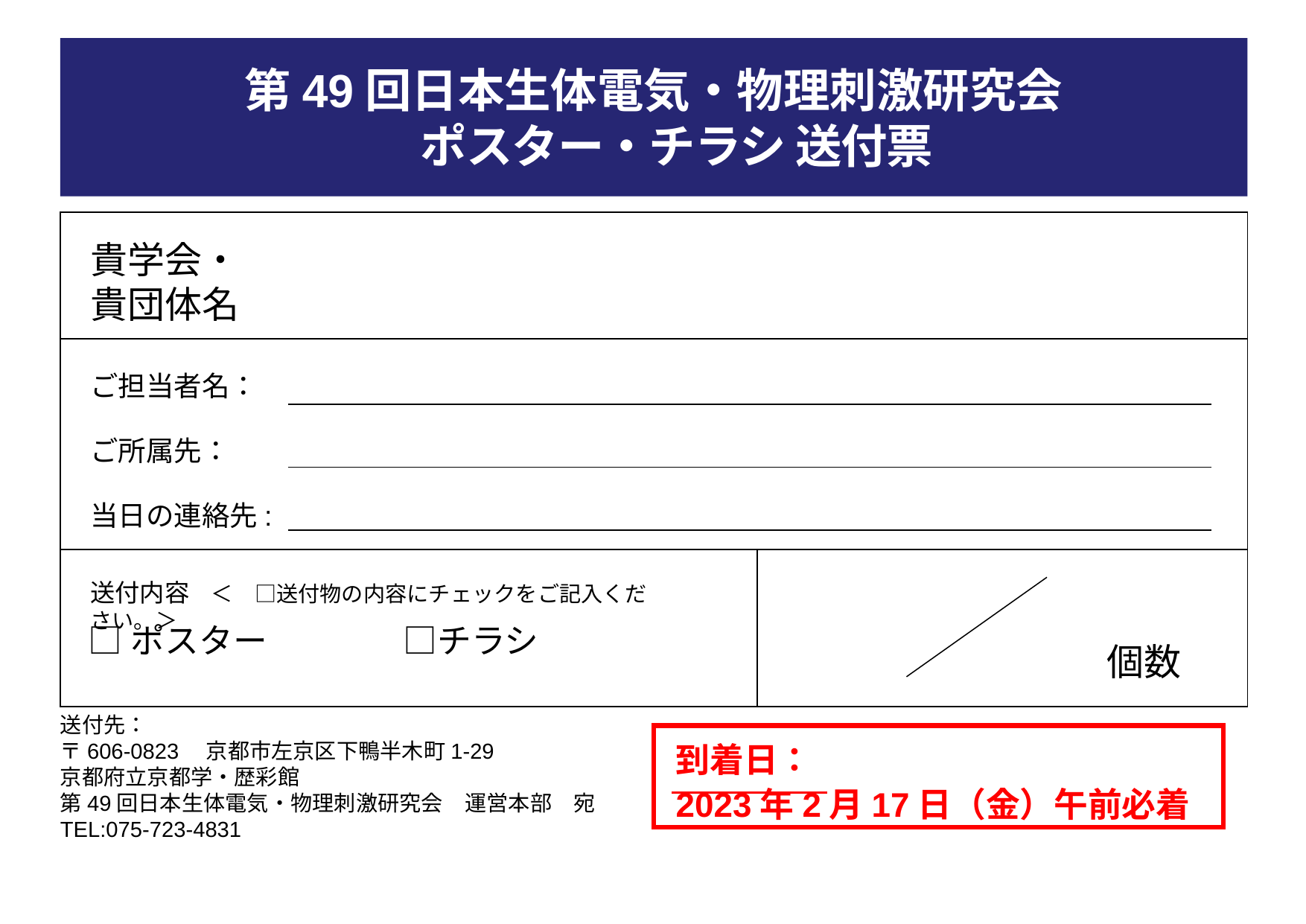

第49回日本生体電気・物理刺激研究会
　ポスター・チラシ 送付票
|  |  |
| --- | --- |
|  |  |
|  |  |
貴学会・
貴団体名
ご担当者名：
ご所属先：
当日の連絡先:
送付内容　＜　□送付物の内容にチェックをご記入ください。＞
□ポスター　　　　□チラシ

個数
# 送付先： 〒606-0823　京都市左京区下鴨半木町1-29 京都府立京都学・歴彩館 第49回日本生体電気・物理刺激研究会　運営本部　宛 TEL:075-723-4831

到着日：
2023年2月17日（金）午前必着